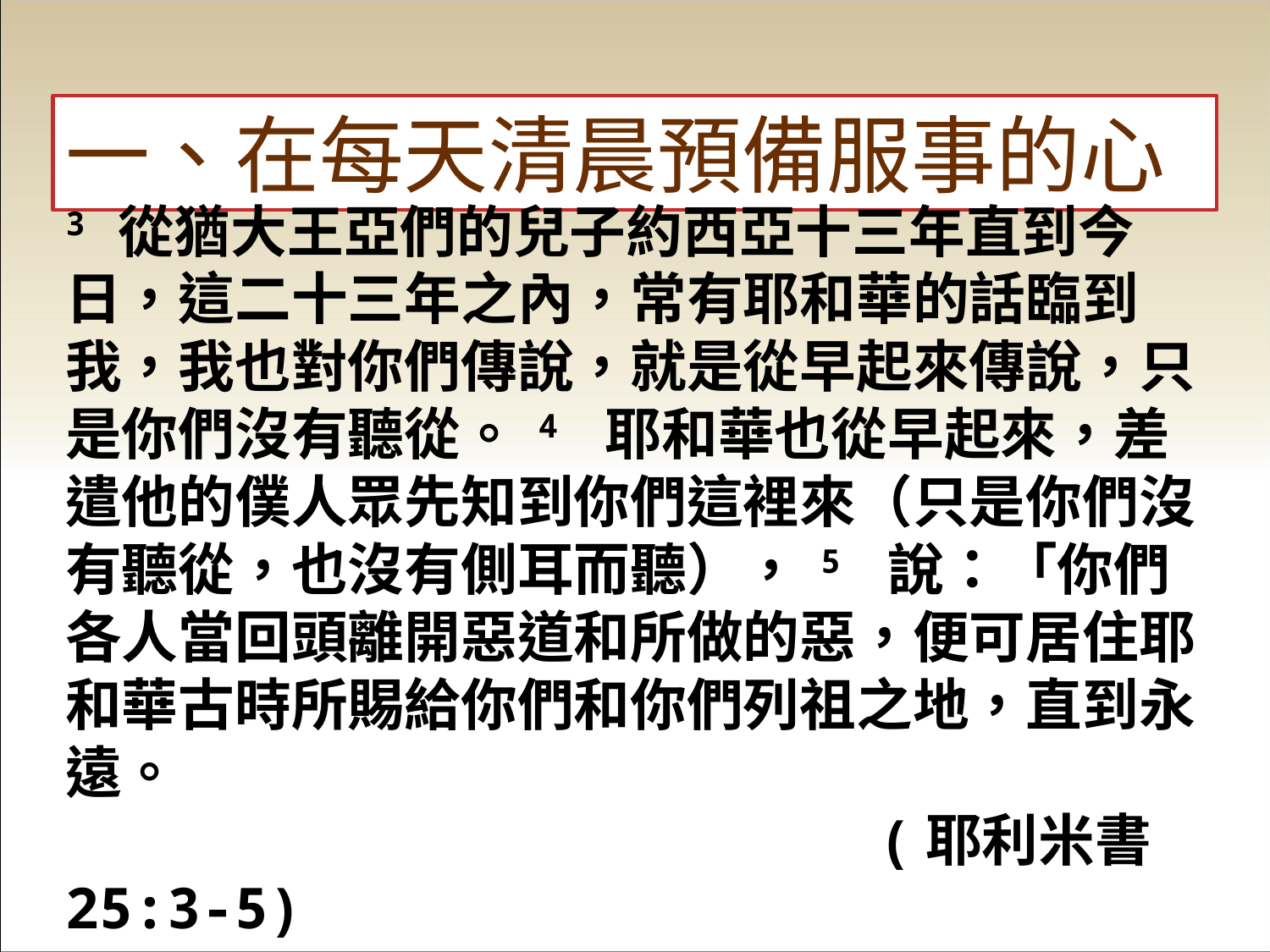

一、在每天清晨預備服事的心
3 從猶大王亞們的兒子約西亞十三年直到今日，這二十三年之內，常有耶和華的話臨到我，我也對你們傳說，就是從早起來傳說，只是你們沒有聽從。 4 耶和華也從早起來，差遣他的僕人眾先知到你們這裡來（只是你們沒有聽從，也沒有側耳而聽）， 5 說：「你們各人當回頭離開惡道和所做的惡，便可居住耶和華古時所賜給你們和你們列祖之地，直到永遠。
                        (耶利米書25:3-5)